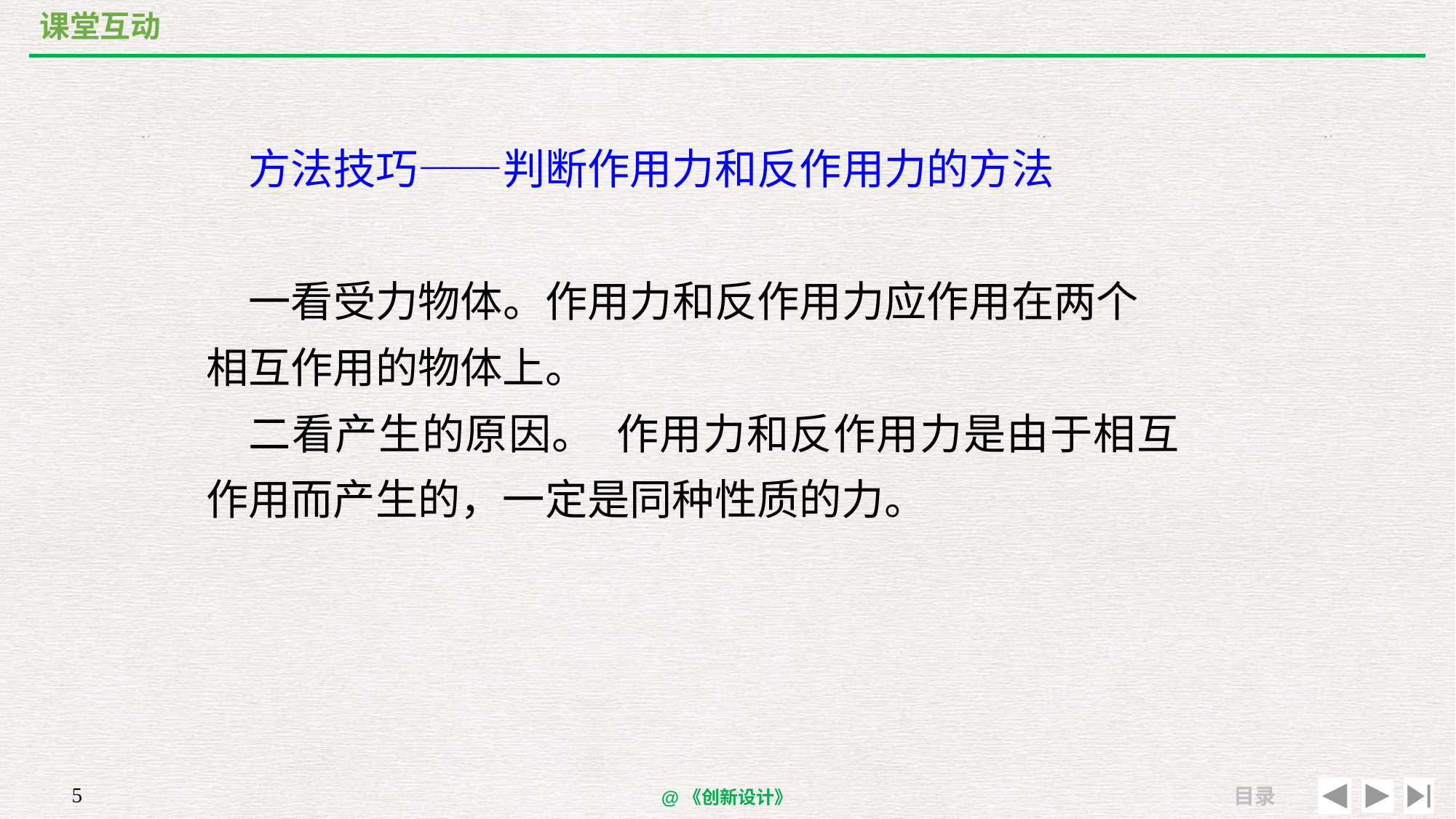

课堂互动
方法技巧——判断作用力和反作用力的方法

一看受力物体。作用力和反作用力应作用在两个相互作用的物体上。
二看产生的原因。  作用力和反作用力是由于相互作用而产生的，一定是同种性质的力。